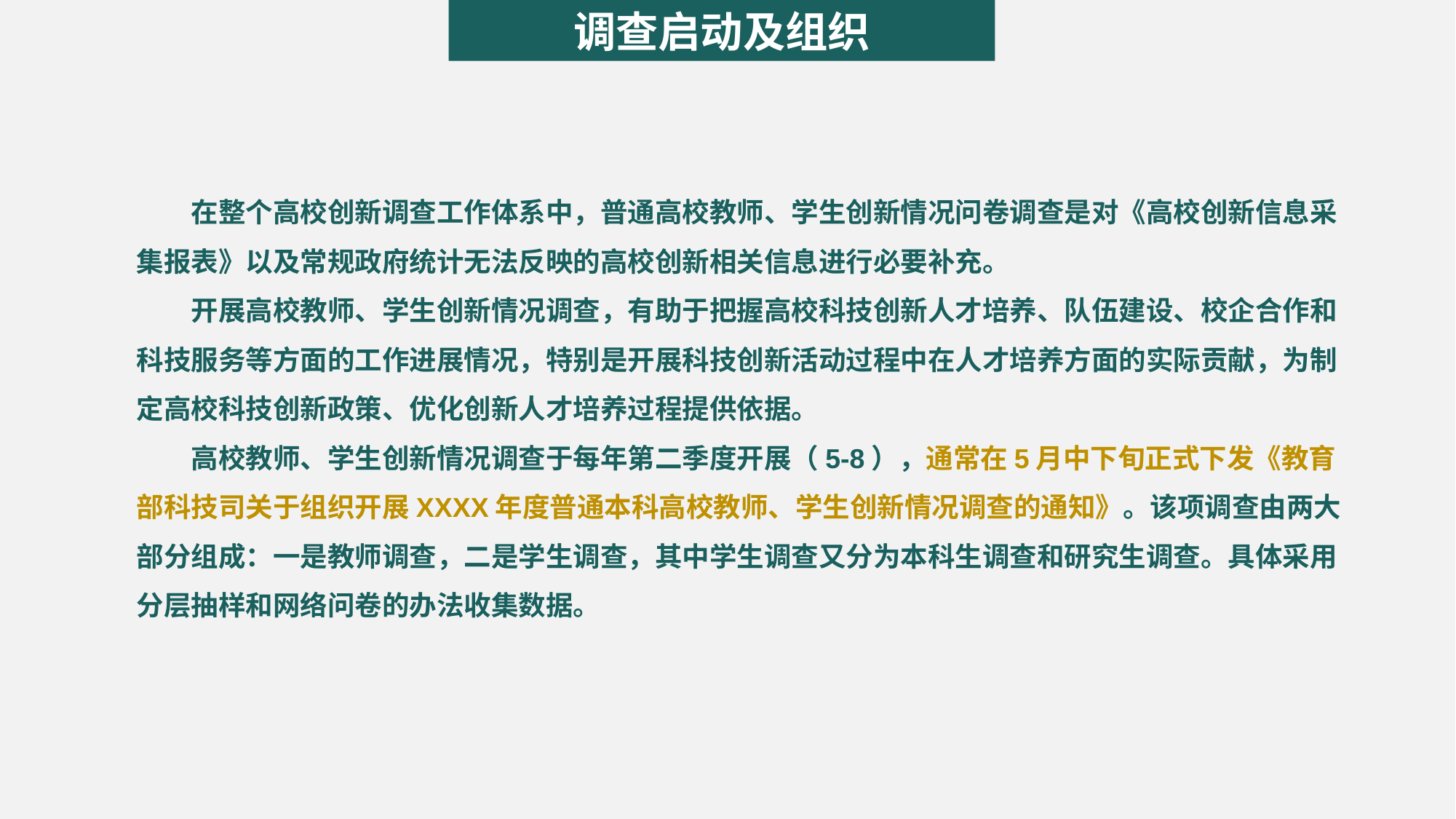

调查启动及组织
在整个高校创新调查工作体系中，普通高校教师、学生创新情况问卷调查是对《高校创新信息采集报表》以及常规政府统计无法反映的高校创新相关信息进行必要补充。
开展高校教师、学生创新情况调查，有助于把握高校科技创新人才培养、队伍建设、校企合作和科技服务等方面的工作进展情况，特别是开展科技创新活动过程中在人才培养方面的实际贡献，为制定高校科技创新政策、优化创新人才培养过程提供依据。
高校教师、学生创新情况调查于每年第二季度开展（5-8），通常在5月中下旬正式下发《教育部科技司关于组织开展XXXX年度普通本科高校教师、学生创新情况调查的通知》。该项调查由两大部分组成：一是教师调查，二是学生调查，其中学生调查又分为本科生调查和研究生调查。具体采用分层抽样和网络问卷的办法收集数据。

32